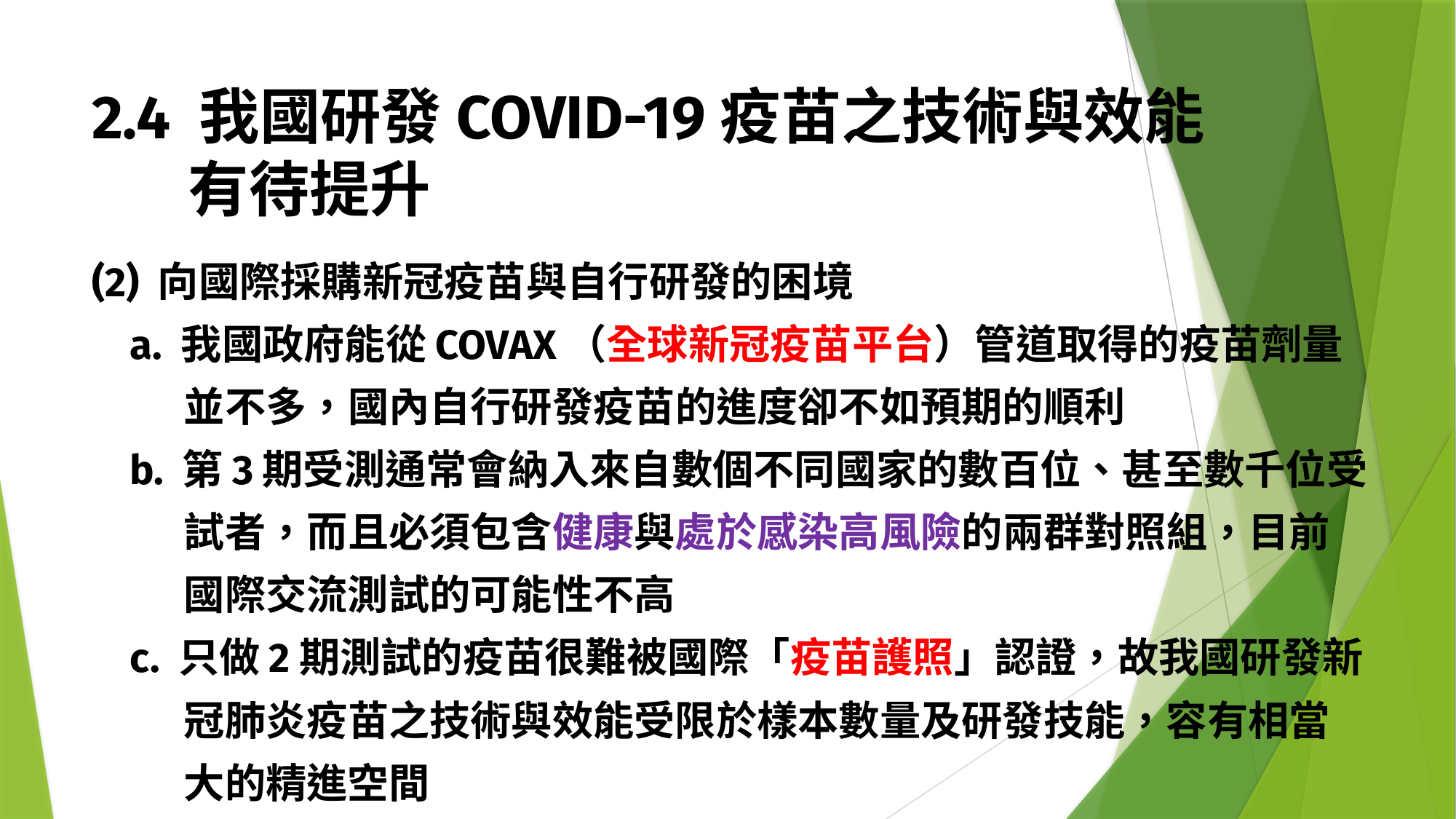

# 2.4 我國研發COVID-19疫苗之技術與效能 有待提升

(2) 向國際採購新冠疫苗與自行研發的困境
    a. 我國政府能從COVAX（全球新冠疫苗平台）管道取得的疫苗劑量
         並不多，國內自行研發疫苗的進度卻不如預期的順利
    b. 第3期受測通常會納入來自數個不同國家的數百位、甚至數千位受
         試者，而且必須包含健康與處於感染高風險的兩群對照組，目前
         國際交流測試的可能性不高
    c. 只做2期測試的疫苗很難被國際「疫苗護照」認證，故我國研發新
         冠肺炎疫苗之技術與效能受限於樣本數量及研發技能，容有相當
         大的精進空間